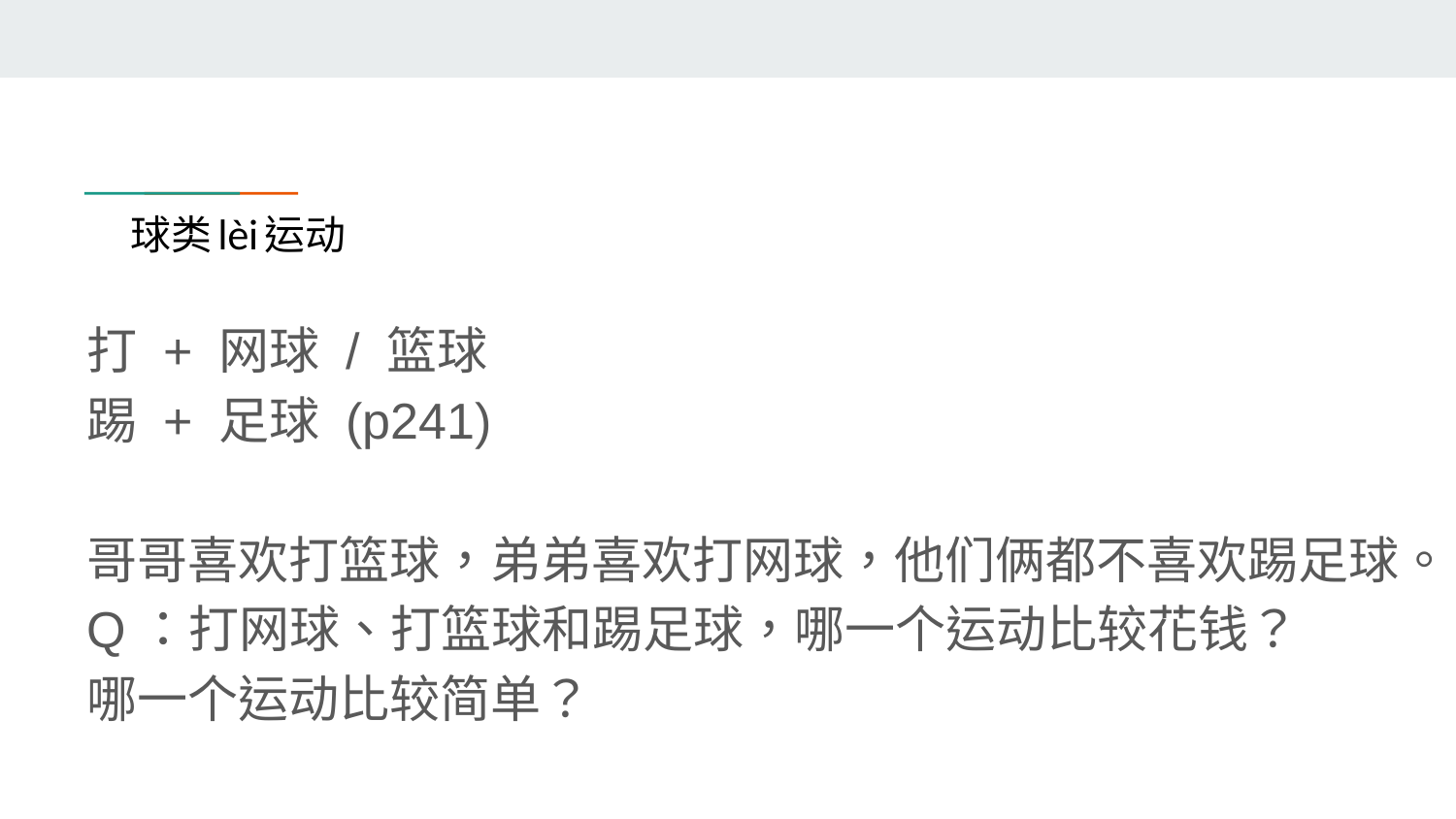

# 球类lèi运动

打 + 网球 / 篮球
踢 + 足球 (p241)

哥哥喜欢打篮球，弟弟喜欢打网球，他们俩都不喜欢踢足球。
Q：打网球、打篮球和踢足球，哪一个运动比较花钱？
哪一个运动比较简单？